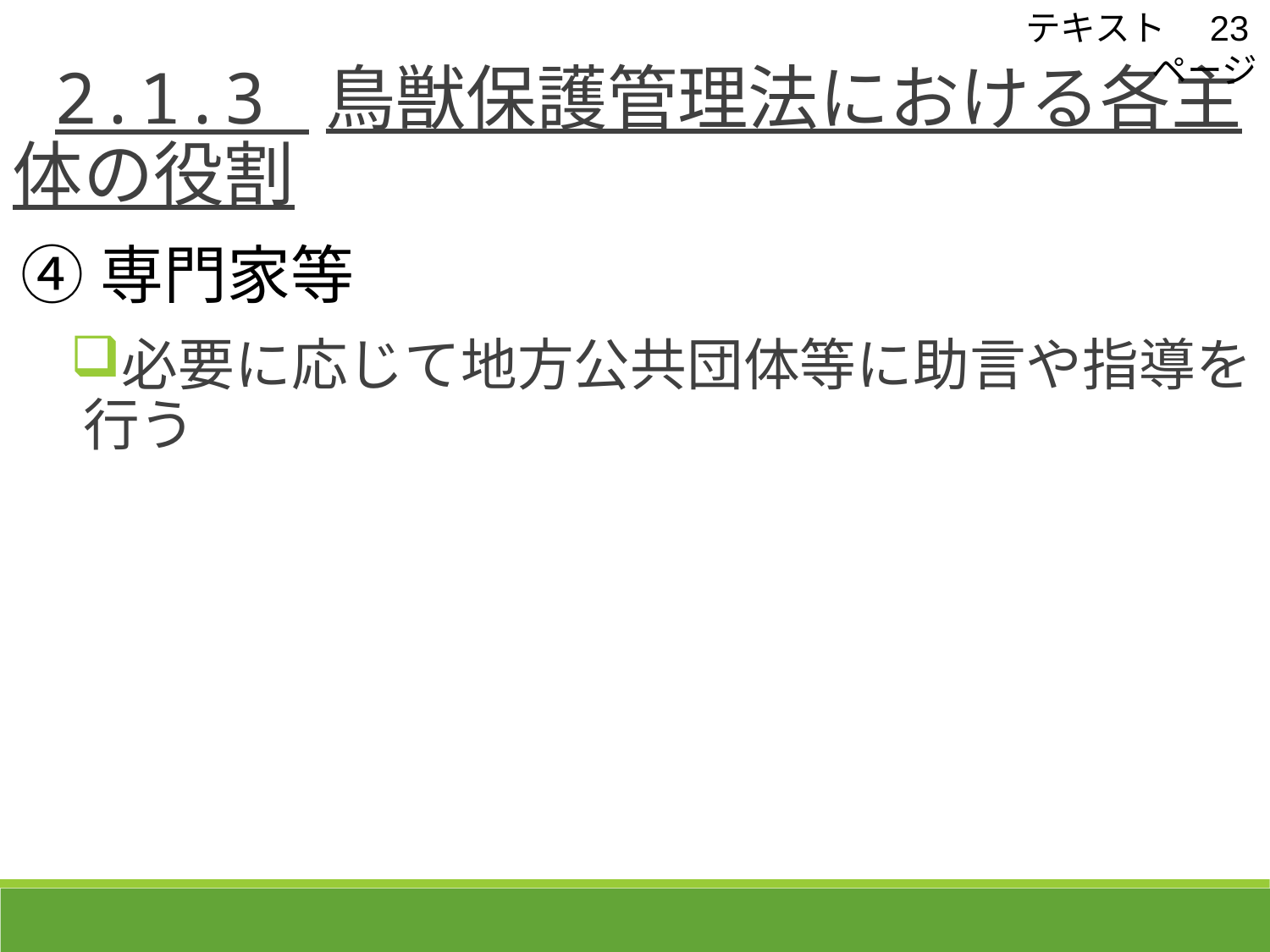

テキスト　23ページ
 2.1.3 鳥獣保護管理法における各主体の役割
④専門家等
必要に応じて地方公共団体等に助言や指導を行う